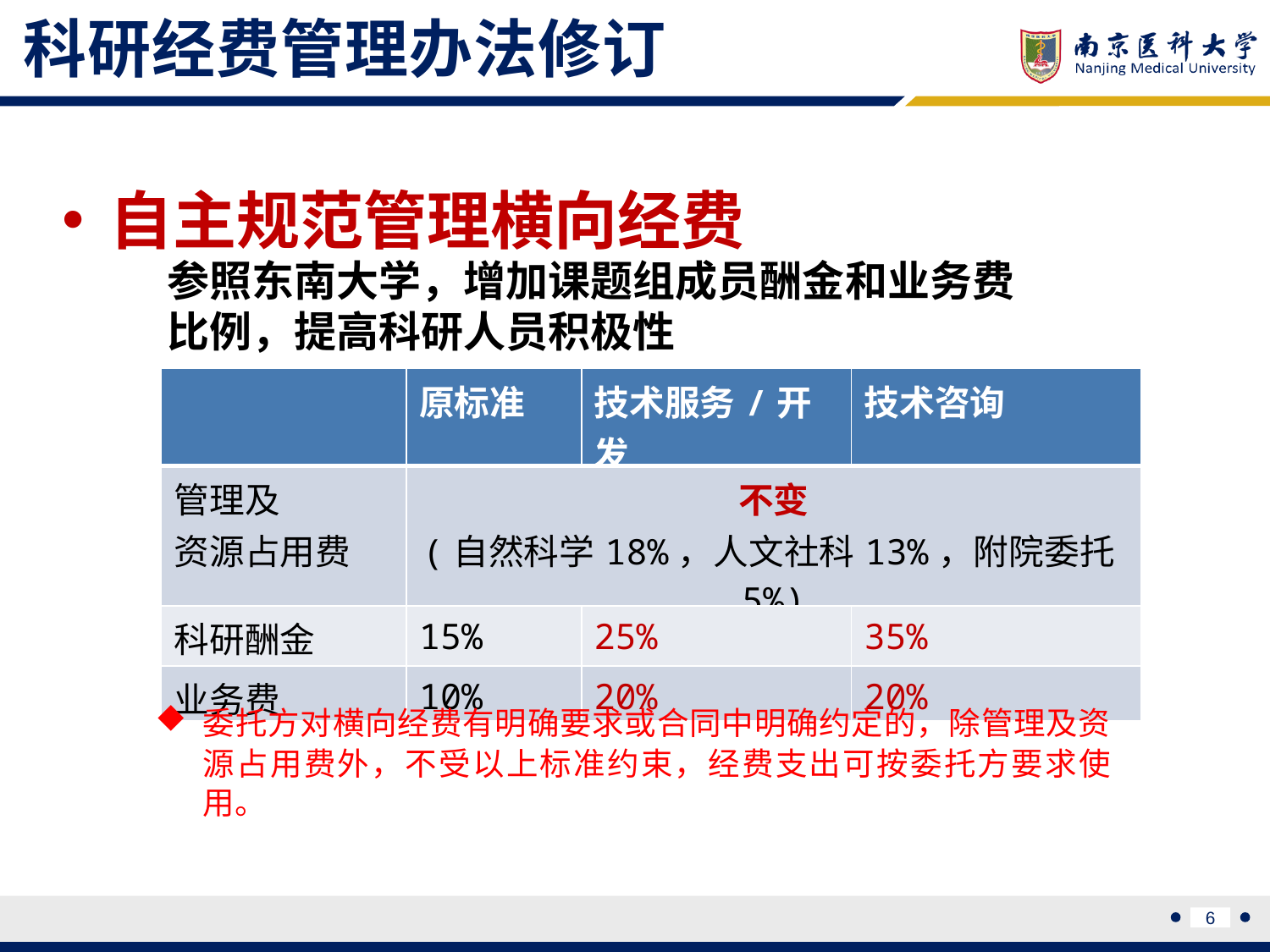

科研经费管理办法修订
自主规范管理横向经费
参照东南大学，增加课题组成员酬金和业务费比例，提高科研人员积极性
|  | 原标准 | 技术服务/开发 | 技术咨询 |
| --- | --- | --- | --- |
| 管理及 资源占用费 | 不变 (自然科学18%，人文社科13%，附院委托5%) |  |  |
| 科研酬金 | 15% | 25% | 35% |
| 业务费 | 10% | 20% | 20% |
委托方对横向经费有明确要求或合同中明确约定的，除管理及资源占用费外，不受以上标准约束，经费支出可按委托方要求使用。